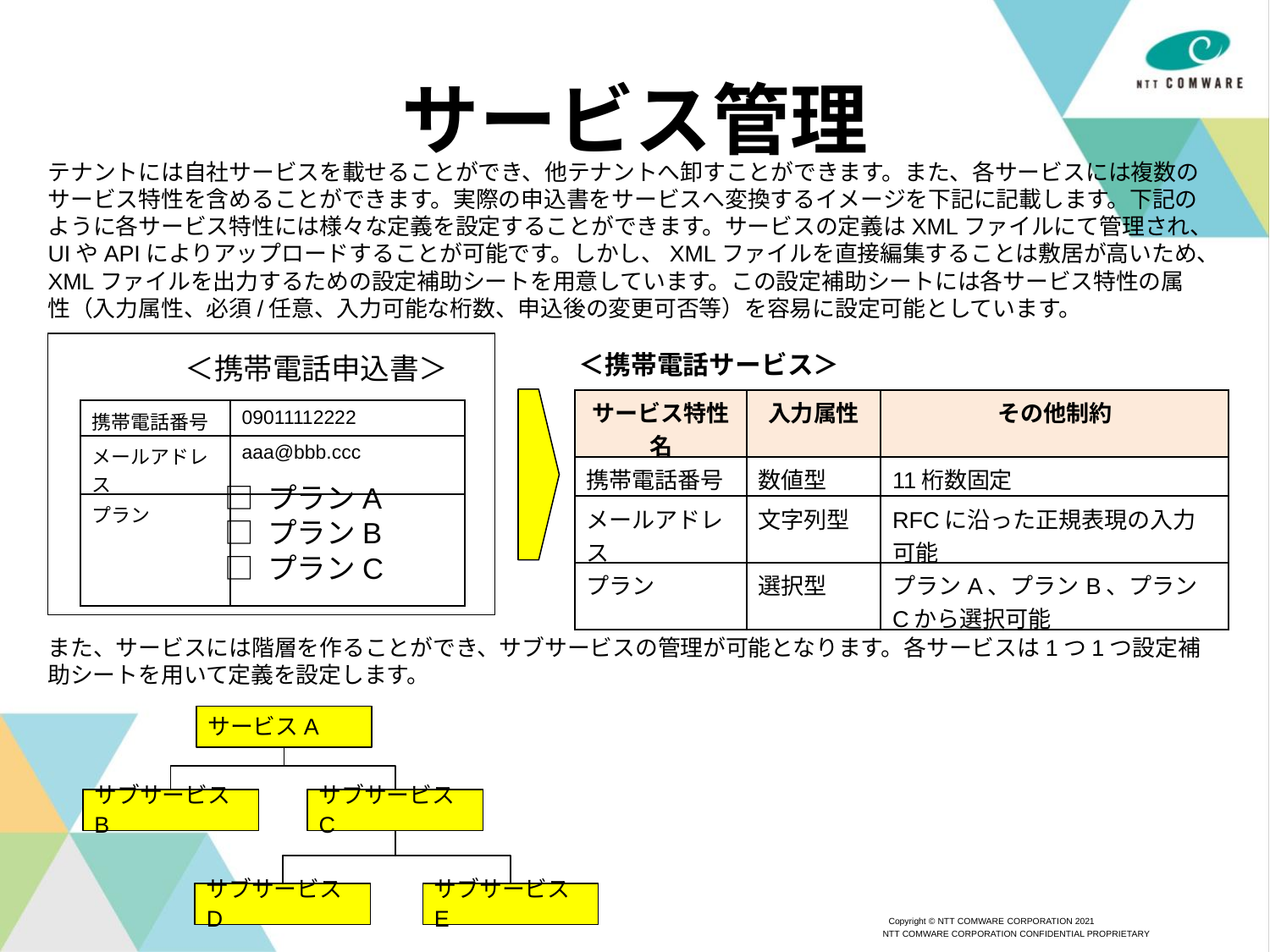

# サービス管理
テナントには自社サービスを載せることができ、他テナントへ卸すことができます。また、各サービスには複数のサービス特性を含めることができます。実際の申込書をサービスへ変換するイメージを下記に記載します。下記のように各サービス特性には様々な定義を設定することができます。サービスの定義はXMLファイルにて管理され、UIやAPIによりアップロードすることが可能です。しかし、XMLファイルを直接編集することは敷居が高いため、XMLファイルを出力するための設定補助シートを用意しています。この設定補助シートには各サービス特性の属性（入力属性、必須/任意、入力可能な桁数、申込後の変更可否等）を容易に設定可能としています。

＜携帯電話サービス＞
＜携帯電話申込書＞

| サービス特性名 | 入力属性 | その他制約 |
| --- | --- | --- |
| 携帯電話番号 | 数値型 | 11桁数固定 |
| メールアドレス | 文字列型 | RFCに沿った正規表現の入力可能 |
| プラン | 選択型 | プランA、プランB、プランCから選択可能 |
| 携帯電話番号 | 09011112222 |
| --- | --- |
| メールアドレス | aaa@bbb.ccc |
| プラン |  |
□ プランA
□ プランB
□ プランC
また、サービスには階層を作ることができ、サブサービスの管理が可能となります。各サービスは1つ1つ設定補助シートを用いて定義を設定します。
サービスA
サブサービスB
サブサービスC
サブサービスE
サブサービスD